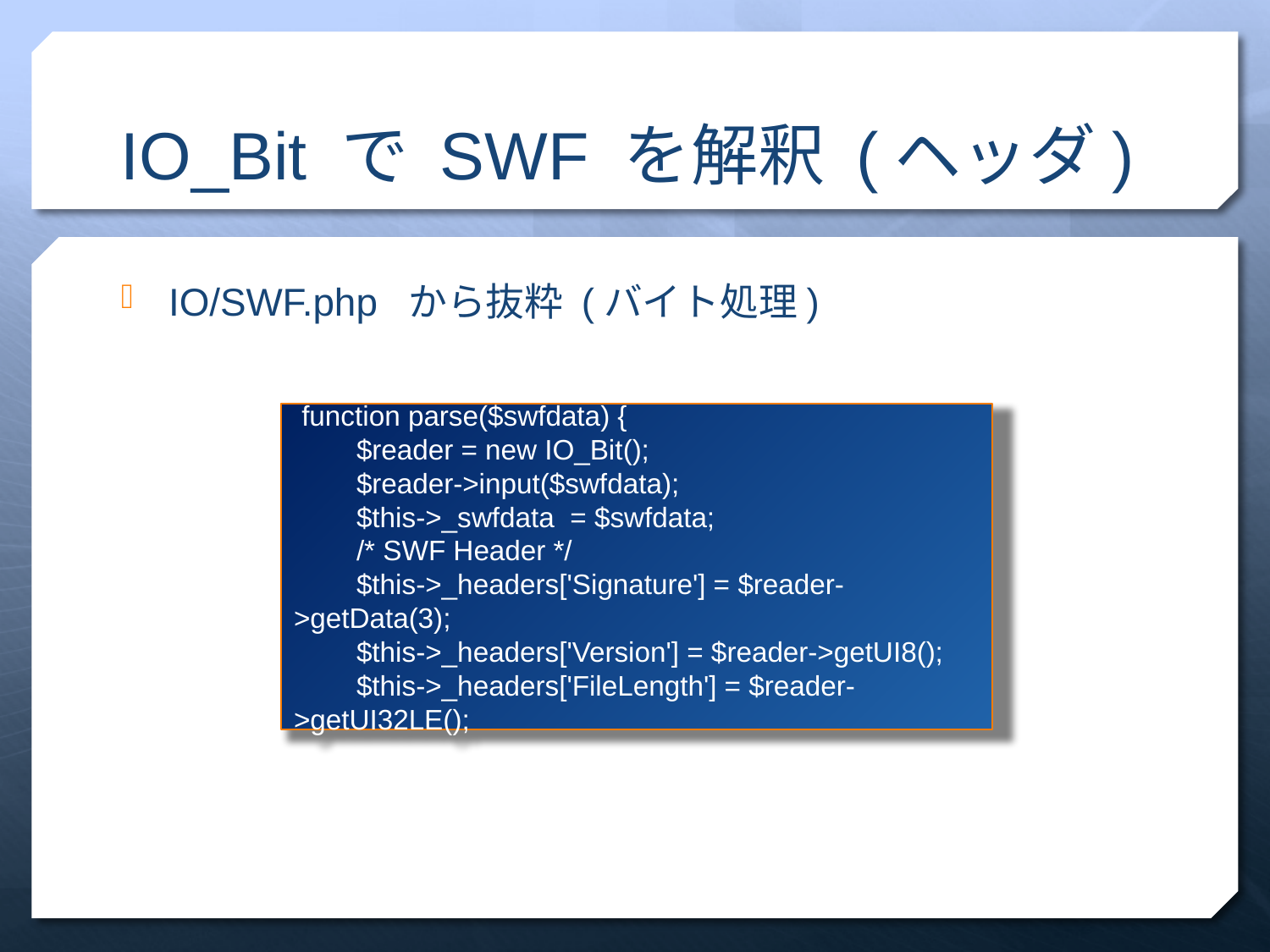

# IO_Bit で SWF を解釈 (ヘッダ)
IO/SWF.php  から抜粋 (バイト処理)

 function parse($swfdata) {
        $reader = new IO_Bit();
        $reader->input($swfdata);
        $this->_swfdata  = $swfdata;
        /* SWF Header */
        $this->_headers['Signature'] = $reader->getData(3);
        $this->_headers['Version'] = $reader->getUI8();
        $this->_headers['FileLength'] = $reader->getUI32LE();